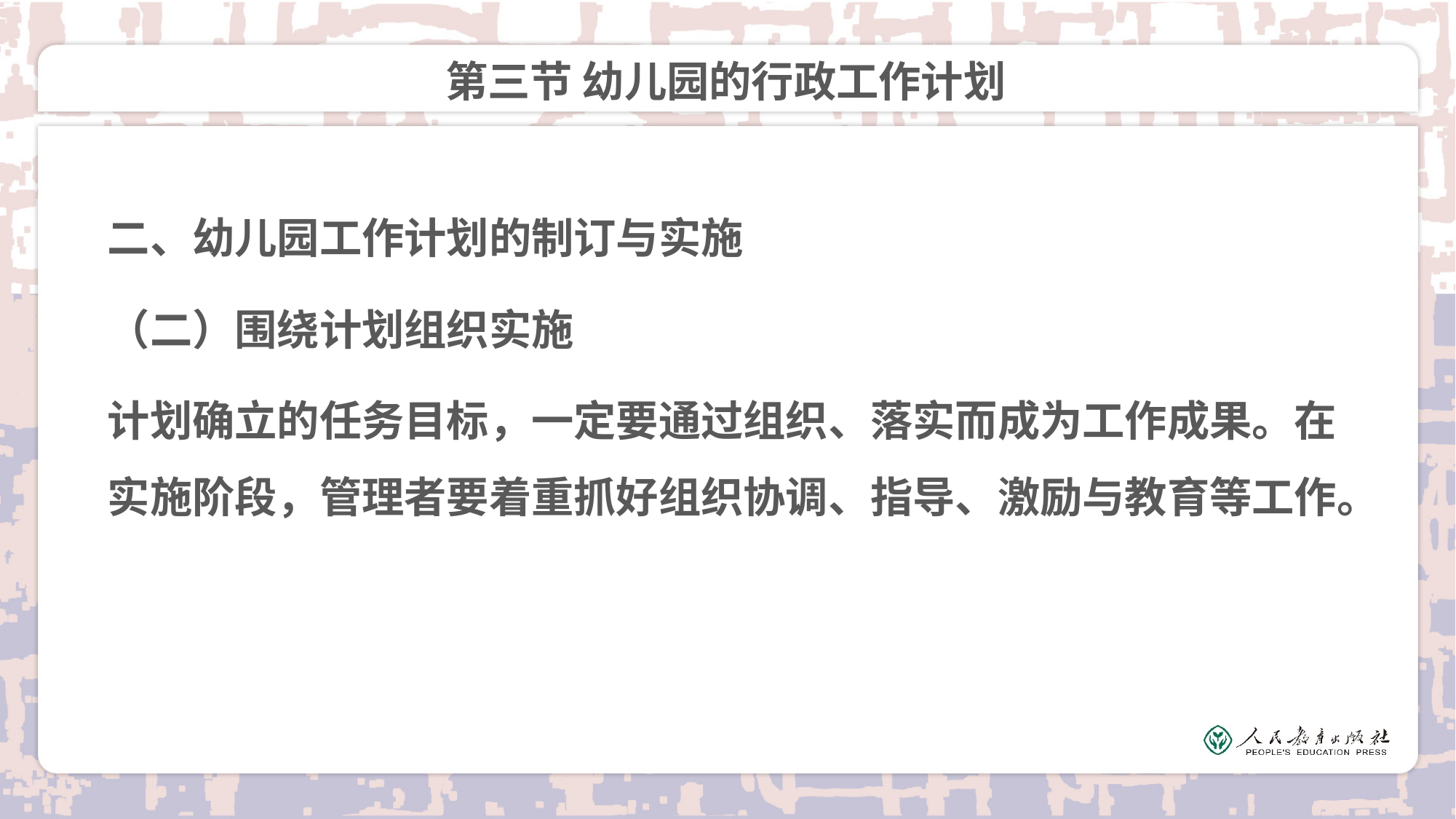

# 第三节 幼儿园的行政工作计划
二、幼儿园工作计划的制订与实施
（二）围绕计划组织实施
计划确立的任务目标，一定要通过组织、落实而成为工作成果。在实施阶段，管理者要着重抓好组织协调、指导、激励与教育等工作。